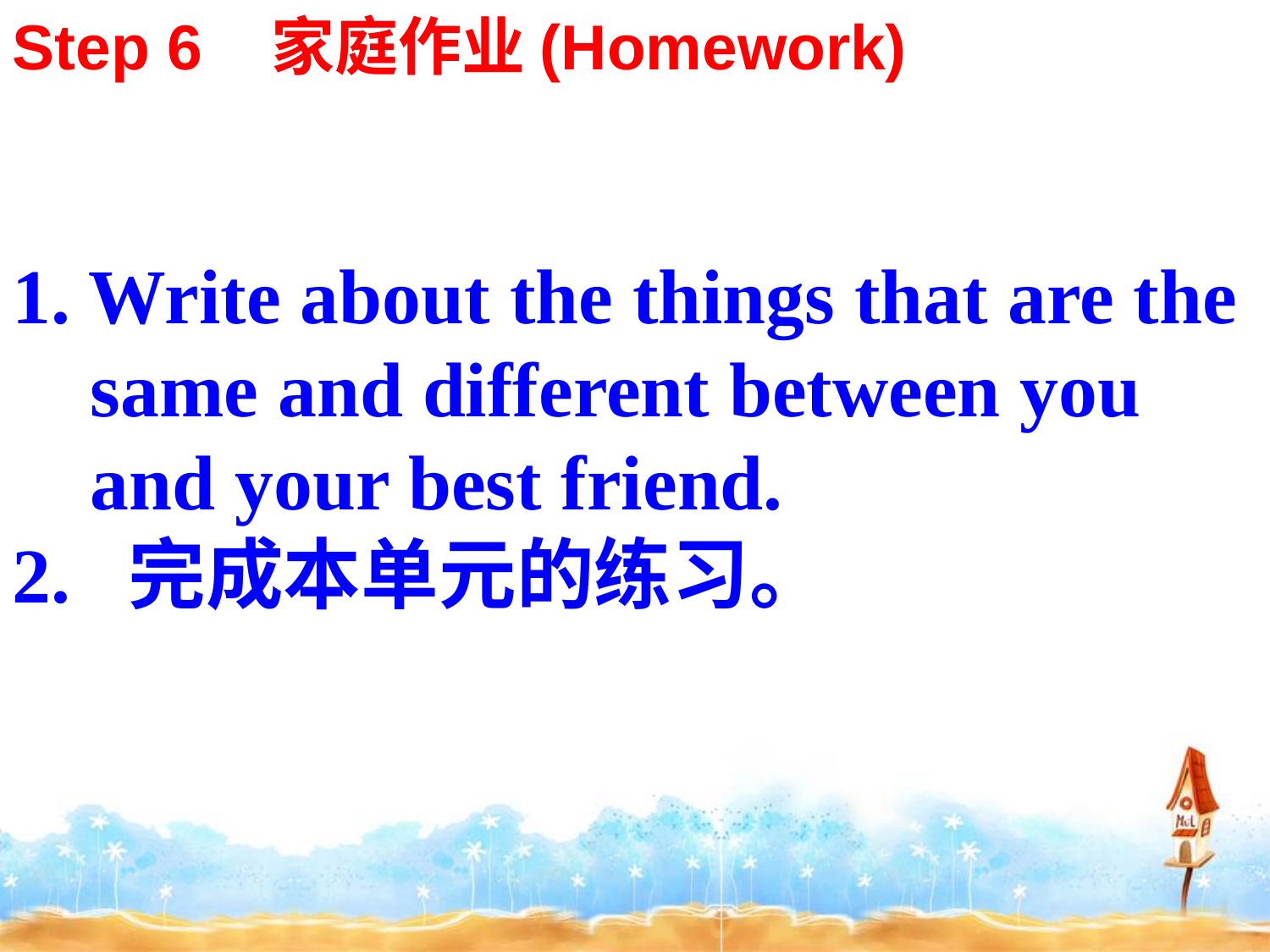

Step 6   家庭作业(Homework)
1. Write about the things that are the
    same and different between you
    and your best friend.
2.  完成本单元的练习。